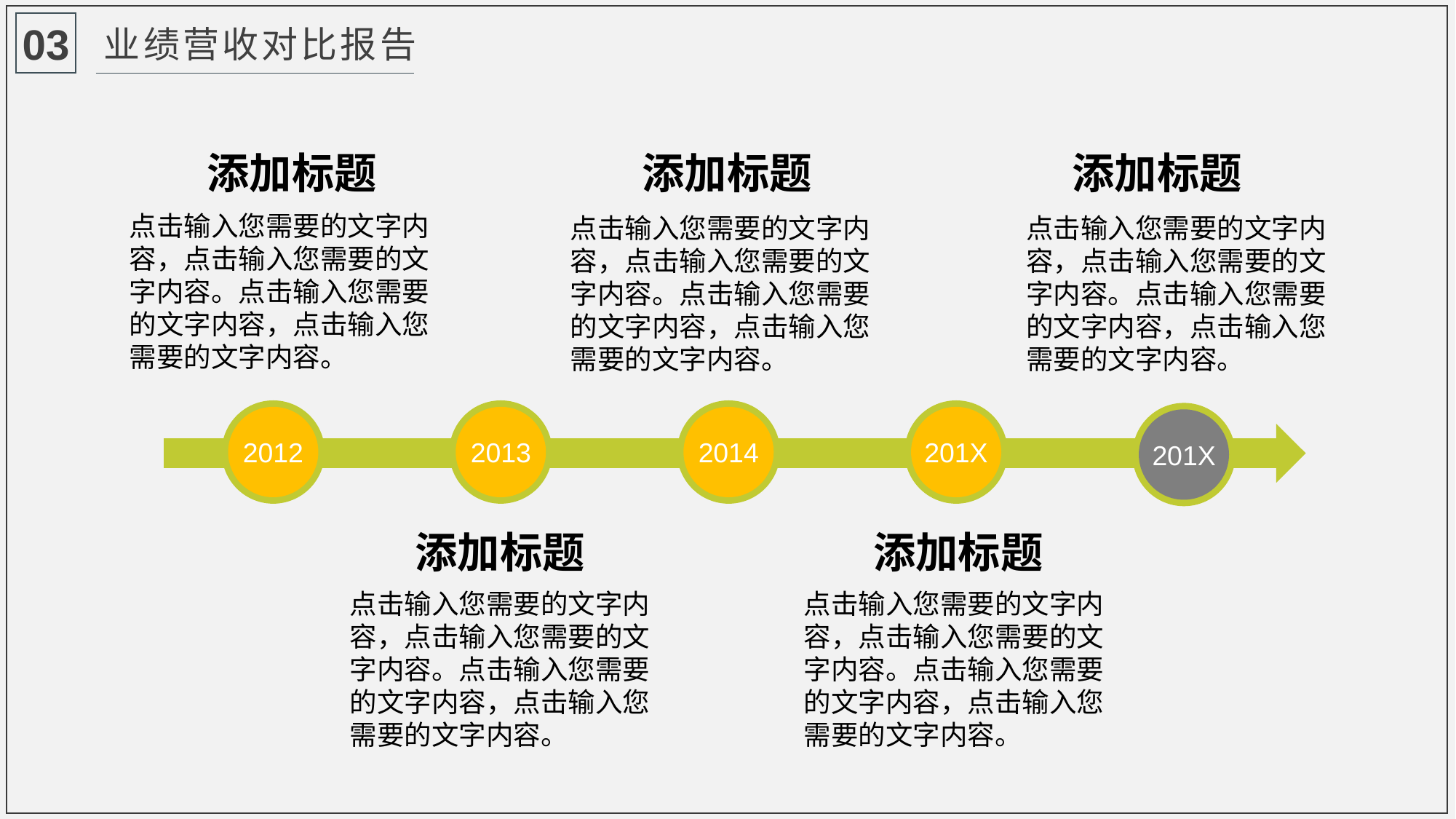

03
业绩营收对比报告
添加标题
添加标题
添加标题
点击输入您需要的文字内容，点击输入您需要的文字内容。点击输入您需要的文字内容，点击输入您需要的文字内容。
点击输入您需要的文字内容，点击输入您需要的文字内容。点击输入您需要的文字内容，点击输入您需要的文字内容。
点击输入您需要的文字内容，点击输入您需要的文字内容。点击输入您需要的文字内容，点击输入您需要的文字内容。

2012
2013
2014
201X
201X

添加标题
添加标题
点击输入您需要的文字内容，点击输入您需要的文字内容。点击输入您需要的文字内容，点击输入您需要的文字内容。
点击输入您需要的文字内容，点击输入您需要的文字内容。点击输入您需要的文字内容，点击输入您需要的文字内容。